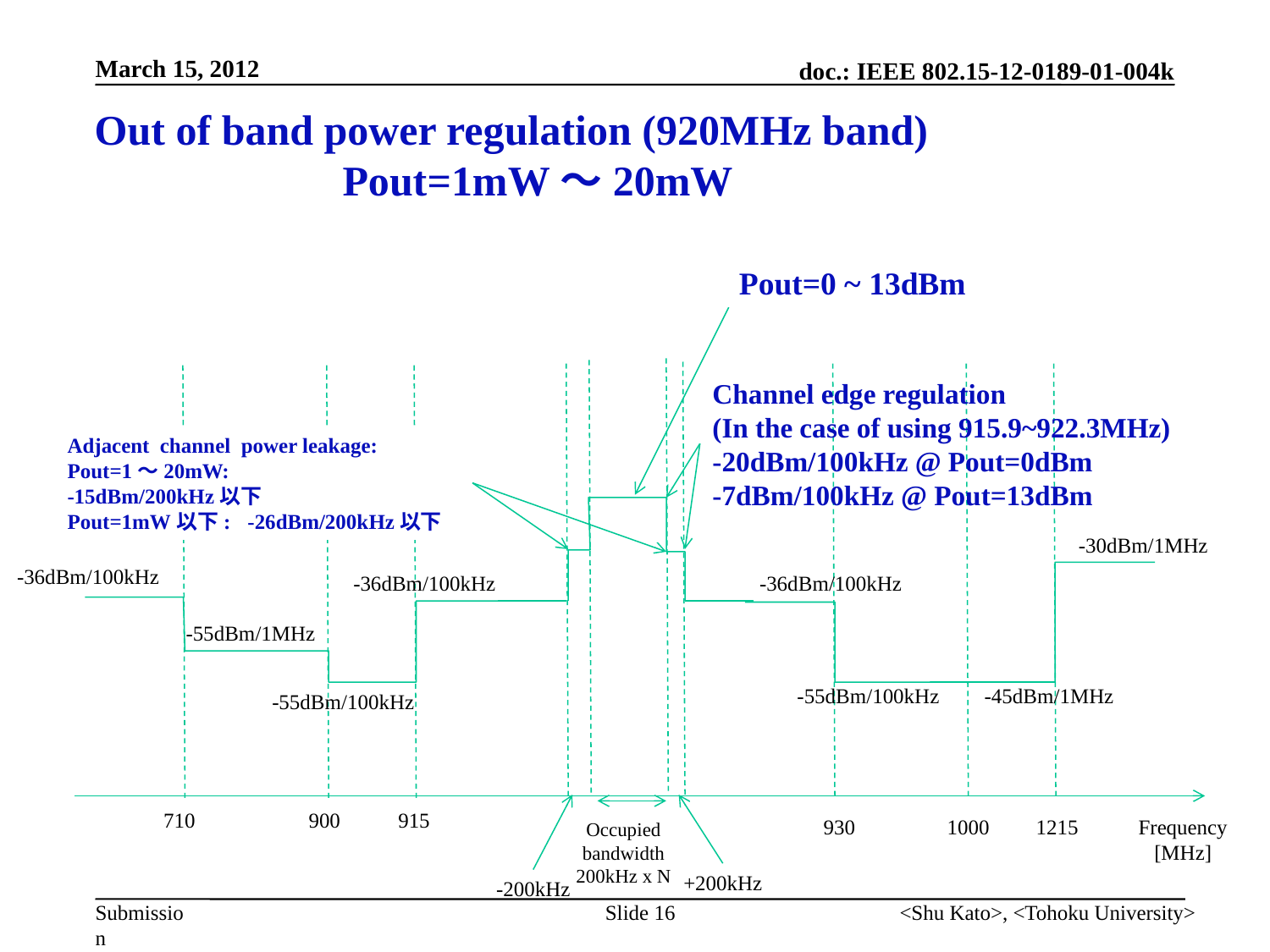

March 15, 2012
Out of band power regulation (920MHz band)
　Pout=1mW～20mW
Pout=0 ~ 13dBm
Channel edge regulation
(In the case of using 915.9~922.3MHz)
-20dBm/100kHz @ Pout=0dBm
-7dBm/100kHz @ Pout=13dBm
Adjacent  channel  power leakage:
Pout=1～20mW:	 -15dBm/200kHz以下
Pout=1mW以下:	 -26dBm/200kHz以下

-30dBm/1MHz
-36dBm/100kHz

-36dBm/100kHz
-36dBm/100kHz

-55dBm/1MHz
-55dBm/100kHz
-45dBm/1MHz
-55dBm/100kHz
710
900
915
930
1000
1215
Frequency
[MHz]
Occupied
bandwidth
200kHz x N
+200kHz
-200kHz
Slide 16
<Shu Kato>, <Tohoku University>